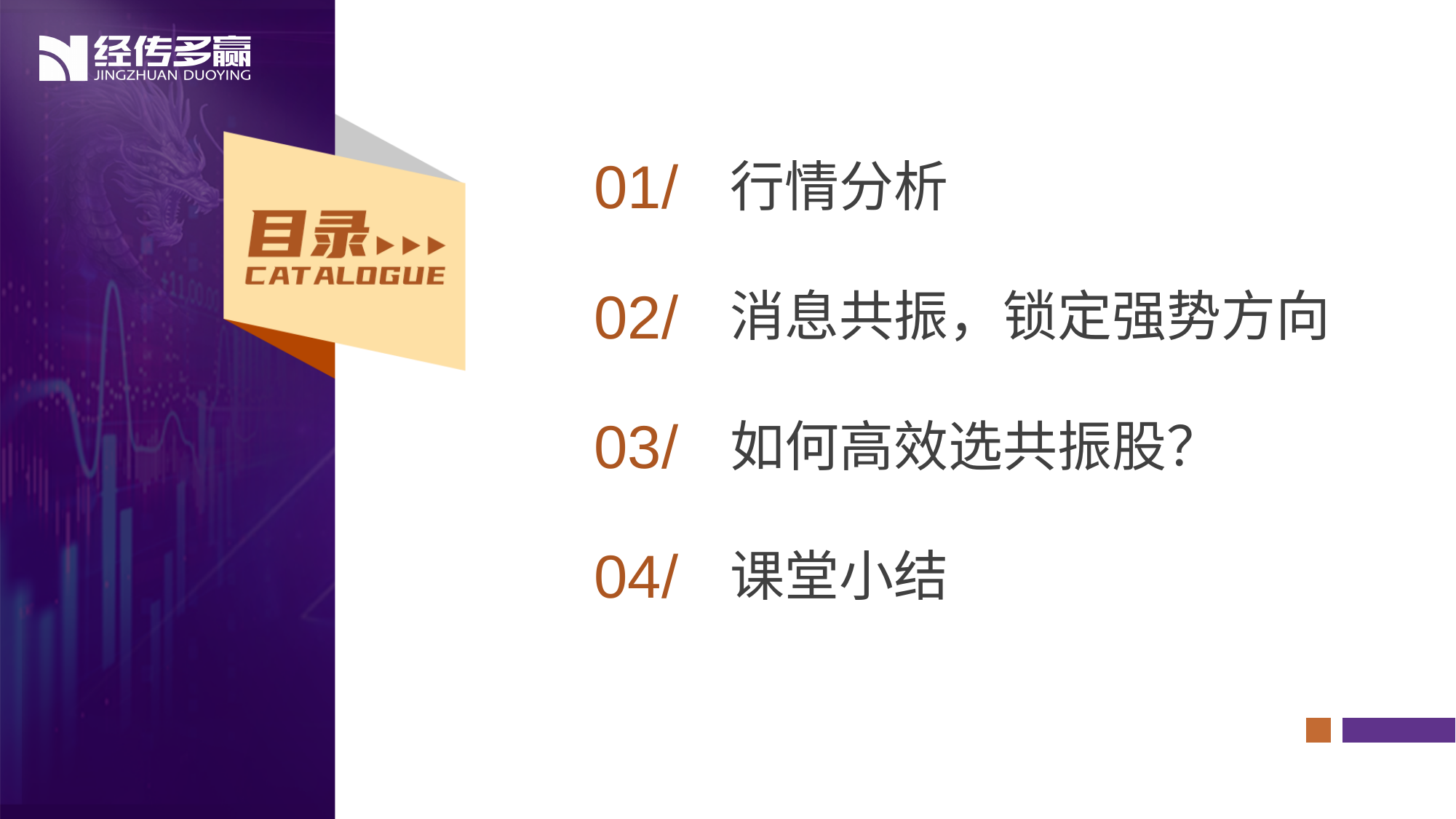

01/
行情分析
02/
消息共振，锁定强势方向
03/
如何高效选共振股？
04/
课堂小结